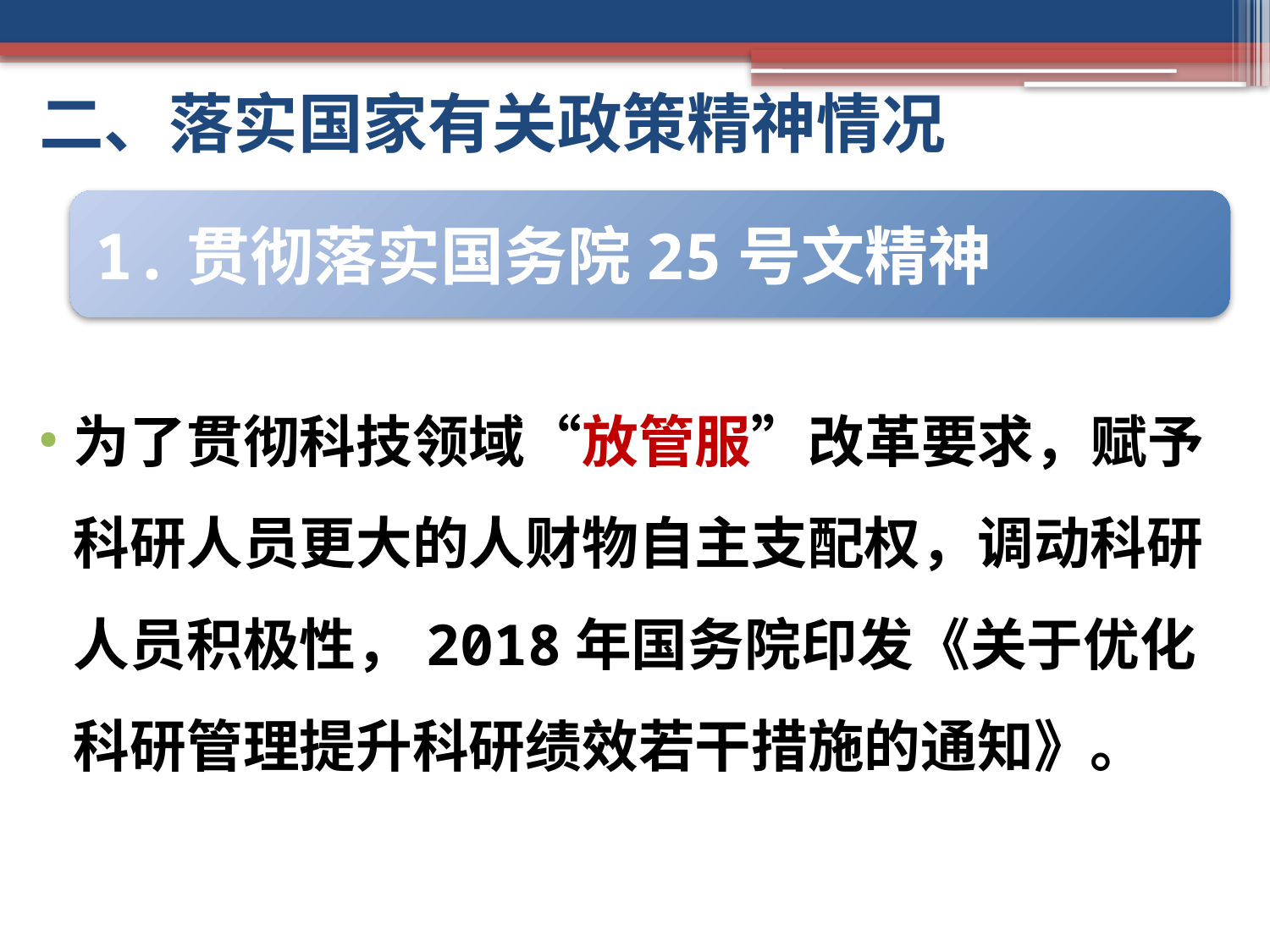

# 二、落实国家有关政策精神情况

1.贯彻落实国务院25号文精神
为了贯彻科技领域“放管服”改革要求，赋予科研人员更大的人财物自主支配权，调动科研人员积极性，2018年国务院印发《关于优化科研管理提升科研绩效若干措施的通知》。